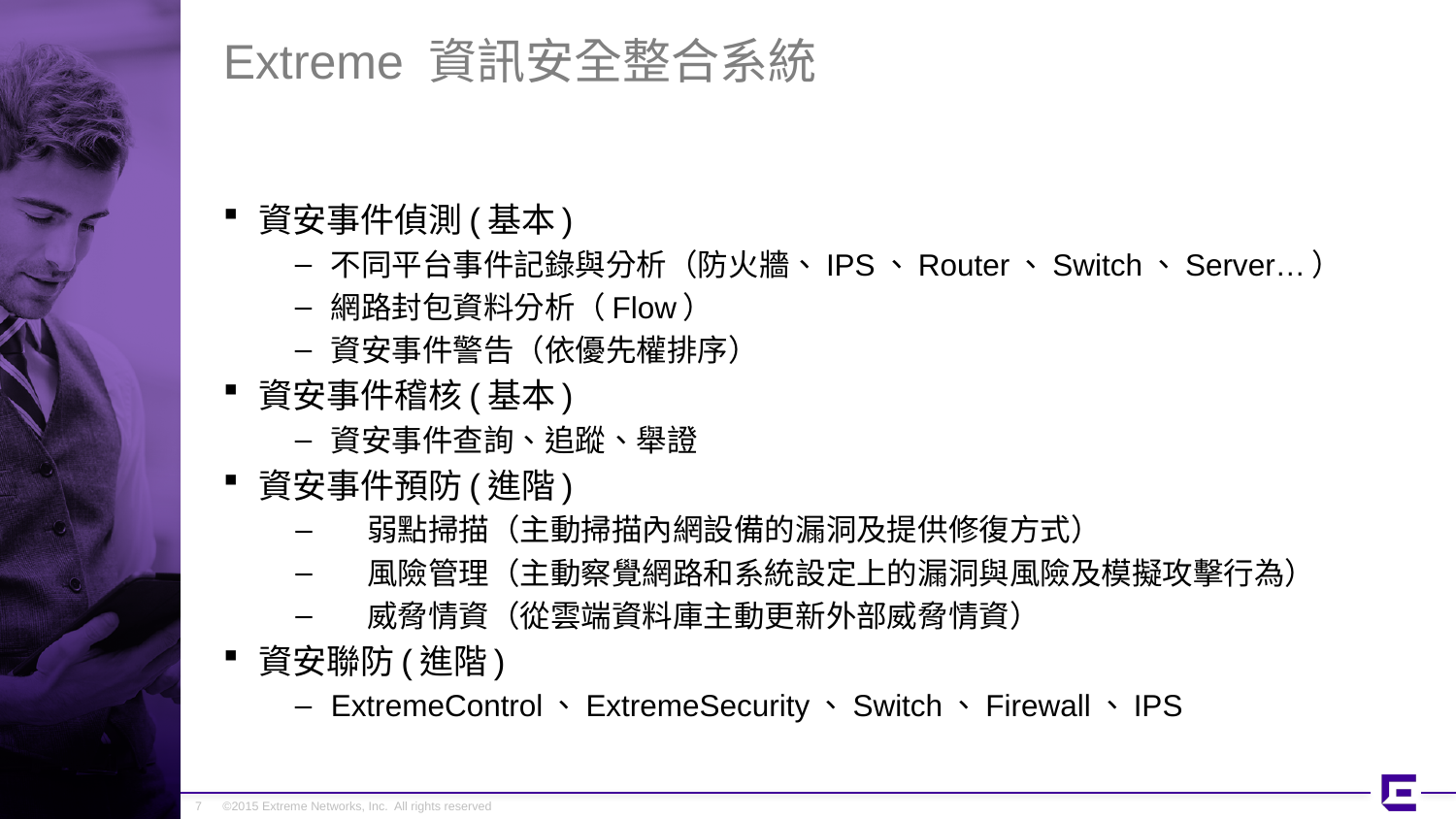

# Extreme 資訊安全整合系統
資安事件偵測(基本)
不同平台事件記錄與分析（防火牆、IPS、Router、Switch、Server…）
網路封包資料分析（Flow）
資安事件警告（依優先權排序）
資安事件稽核(基本)
資安事件查詢、追蹤、舉證
資安事件預防(進階)
弱點掃描（主動掃描內網設備的漏洞及提供修復方式）
風險管理（主動察覺網路和系統設定上的漏洞與風險及模擬攻擊行為）
威脅情資（從雲端資料庫主動更新外部威脅情資）
資安聯防(進階)
ExtremeControl、ExtremeSecurity、Switch、Firewall、IPS
7